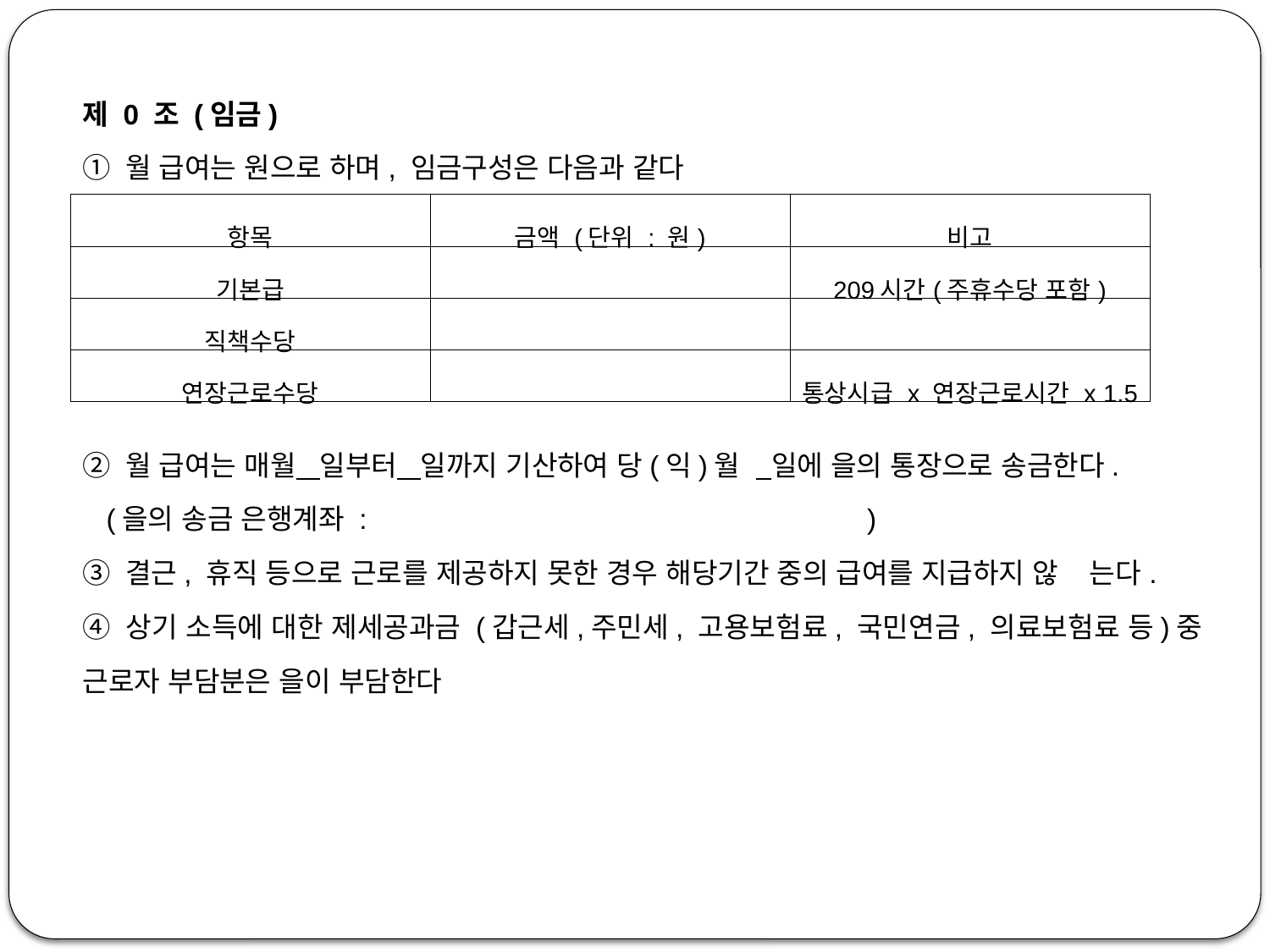

제 0 조 (임금)
① 월 급여는 원으로 하며, 임금구성은 다음과 같다

② 월 급여는 매월   일부터   일까지 기산하여 당(익)월    일에 을의 통장으로 송금한다.
   (을의 송금 은행계좌 :                                                                )
③ 결근, 휴직 등으로 근로를 제공하지 못한 경우 해당기간 중의 급여를 지급하지 않    는다.
④ 상기 소득에 대한 제세공과금 (갑근세,주민세, 고용보험료, 국민연금, 의료보험료 등)중 근로자 부담분은 을이 부담한다

| 항목 | 금액 (단위 : 원) | 비고 |
| --- | --- | --- |
| 기본급 |  | 209시간(주휴수당 포함) |
| 직책수당 |  |  |
| 연장근로수당 |  | 통상시급 x 연장근로시간 x 1.5 |